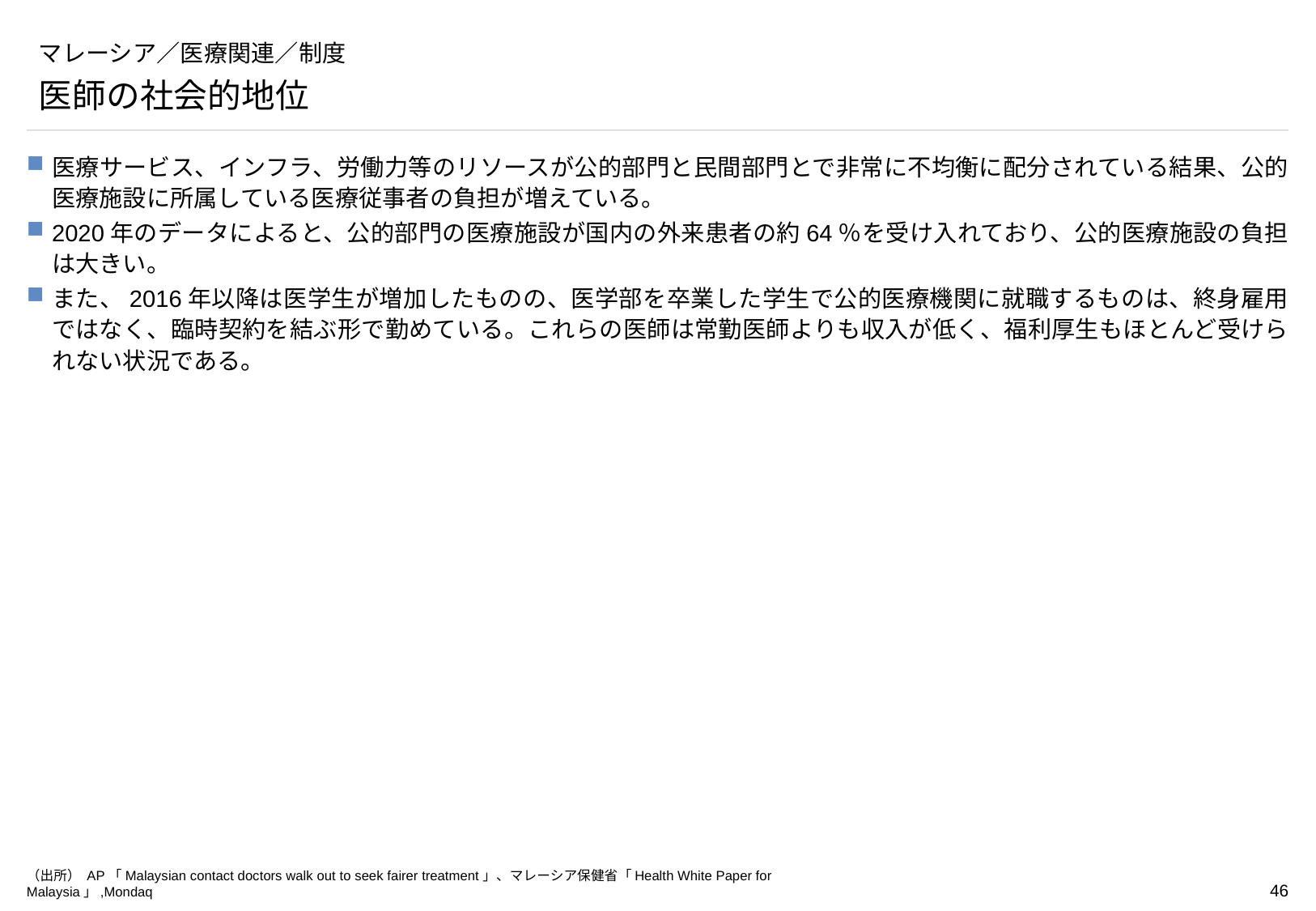

# マレーシア／医療関連／制度
医師の社会的地位
医療サービス、インフラ、労働力等のリソースが公的部門と民間部門とで非常に不均衡に配分されている結果、公的医療施設に所属している医療従事者の負担が増えている。
2020年のデータによると、公的部門の医療施設が国内の外来患者の約64％を受け入れており、公的医療施設の負担は大きい。
また、2016年以降は医学生が増加したものの、医学部を卒業した学生で公的医療機関に就職するものは、終身雇用ではなく、臨時契約を結ぶ形で勤めている。これらの医師は常勤医師よりも収入が低く、福利厚生もほとんど受けられない状況である。

（出所） AP「Malaysian contact doctors walk out to seek fairer treatment」、マレーシア保健省「Health White Paper for Malaysia」,Mondaq